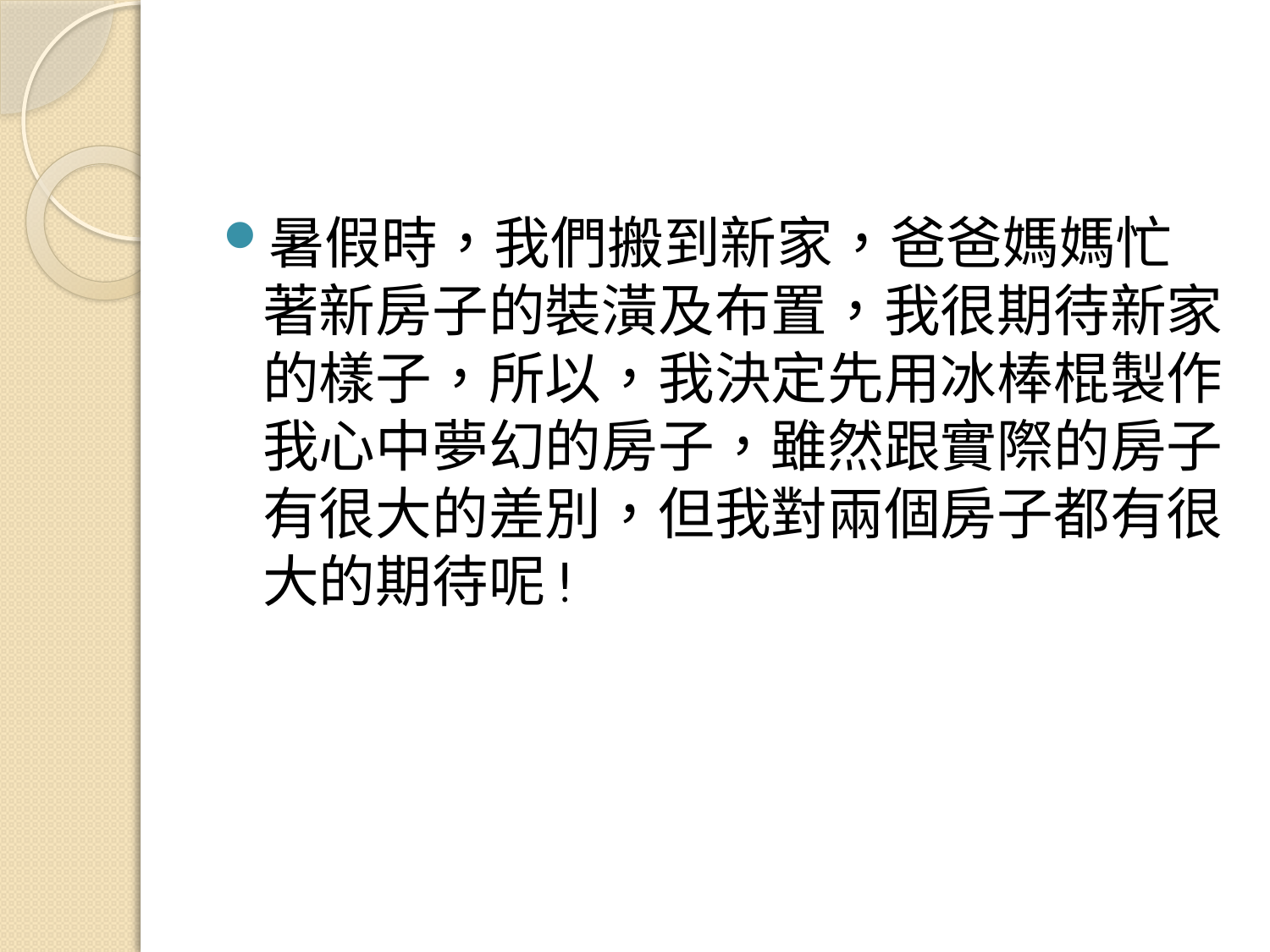

#
暑假時，我們搬到新家，爸爸媽媽忙著新房子的裝潢及布置，我很期待新家的樣子，所以，我決定先用冰棒棍製作我心中夢幻的房子，雖然跟實際的房子有很大的差別，但我對兩個房子都有很大的期待呢!